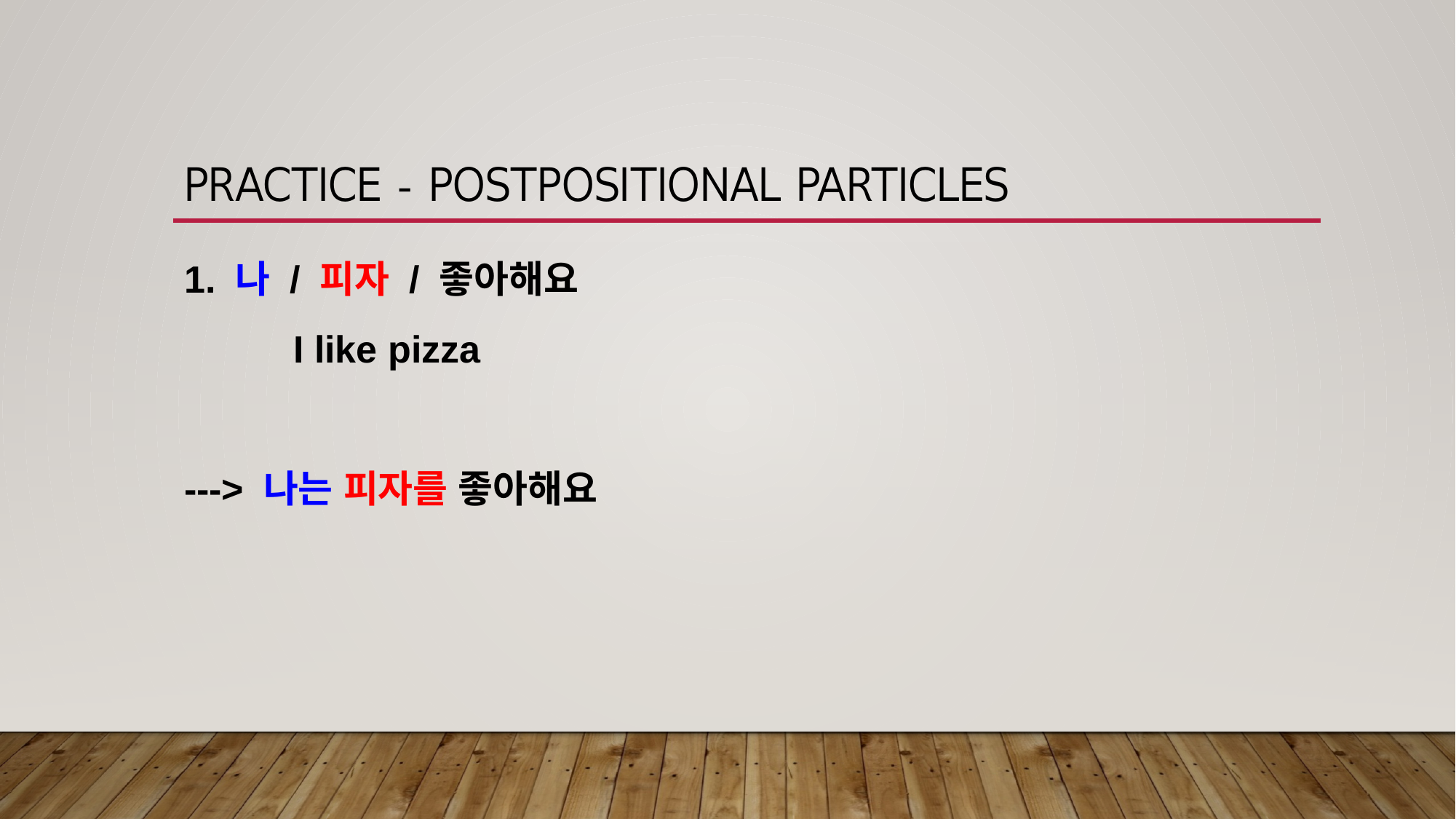

# practice - Postpositional particles
1. 나 / 피자 / 좋아해요
	I like pizza

---> 나는 피자를 좋아해요